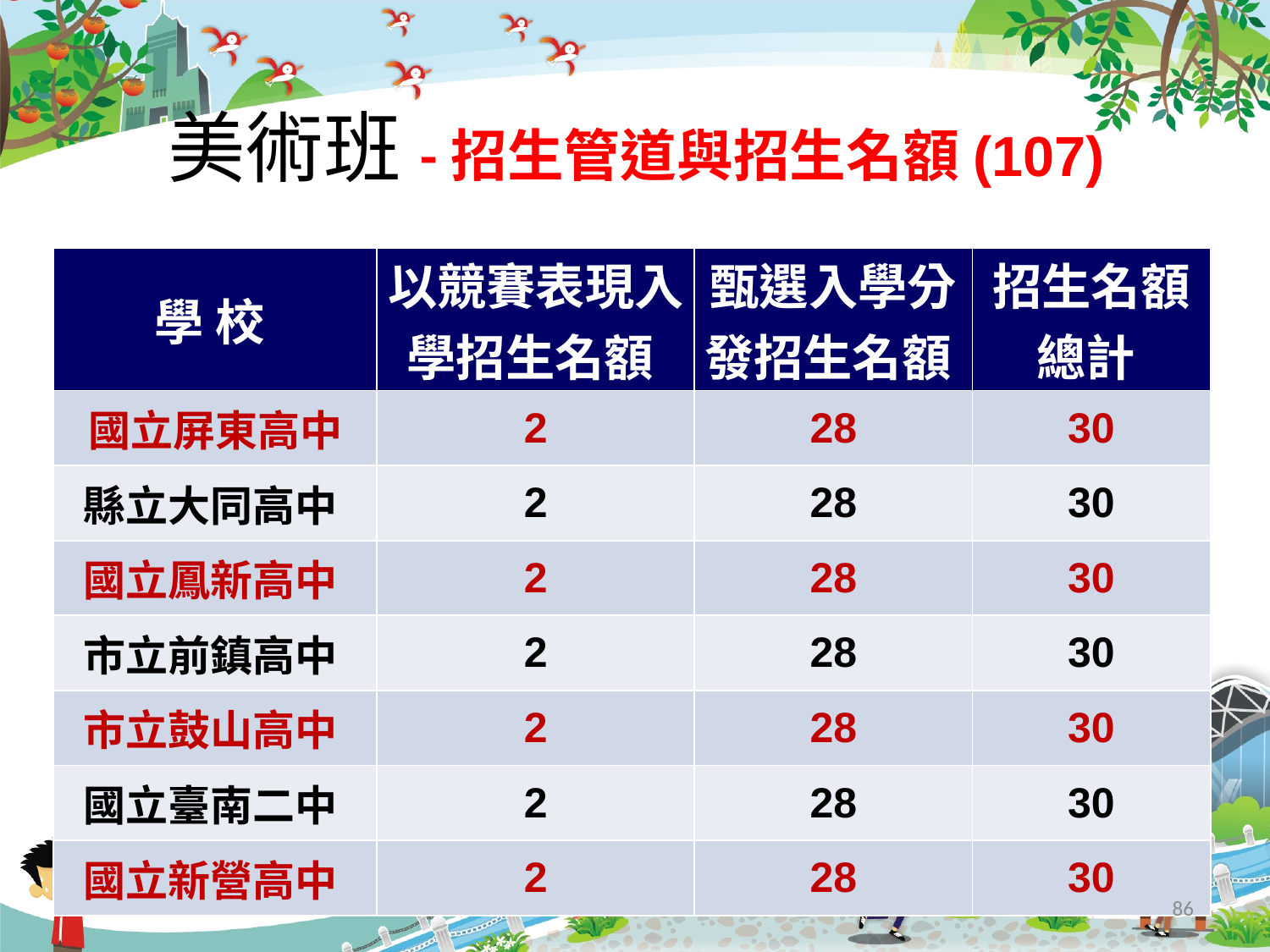

# 美術班-招生管道與招生名額(107)
| 學 校 | 以競賽表現入學招生名額 | 甄選入學分發招生名額 | 招生名額 總計 |
| --- | --- | --- | --- |
| 國立屏東高中 | 2 | 28 | 30 |
| 縣立大同高中 | 2 | 28 | 30 |
| 國立鳳新高中 | 2 | 28 | 30 |
| 市立前鎮高中 | 2 | 28 | 30 |
| 市立鼓山高中 | 2 | 28 | 30 |
| 國立臺南二中 | 2 | 28 | 30 |
| 國立新營高中 | 2 | 28 | 30 |
86